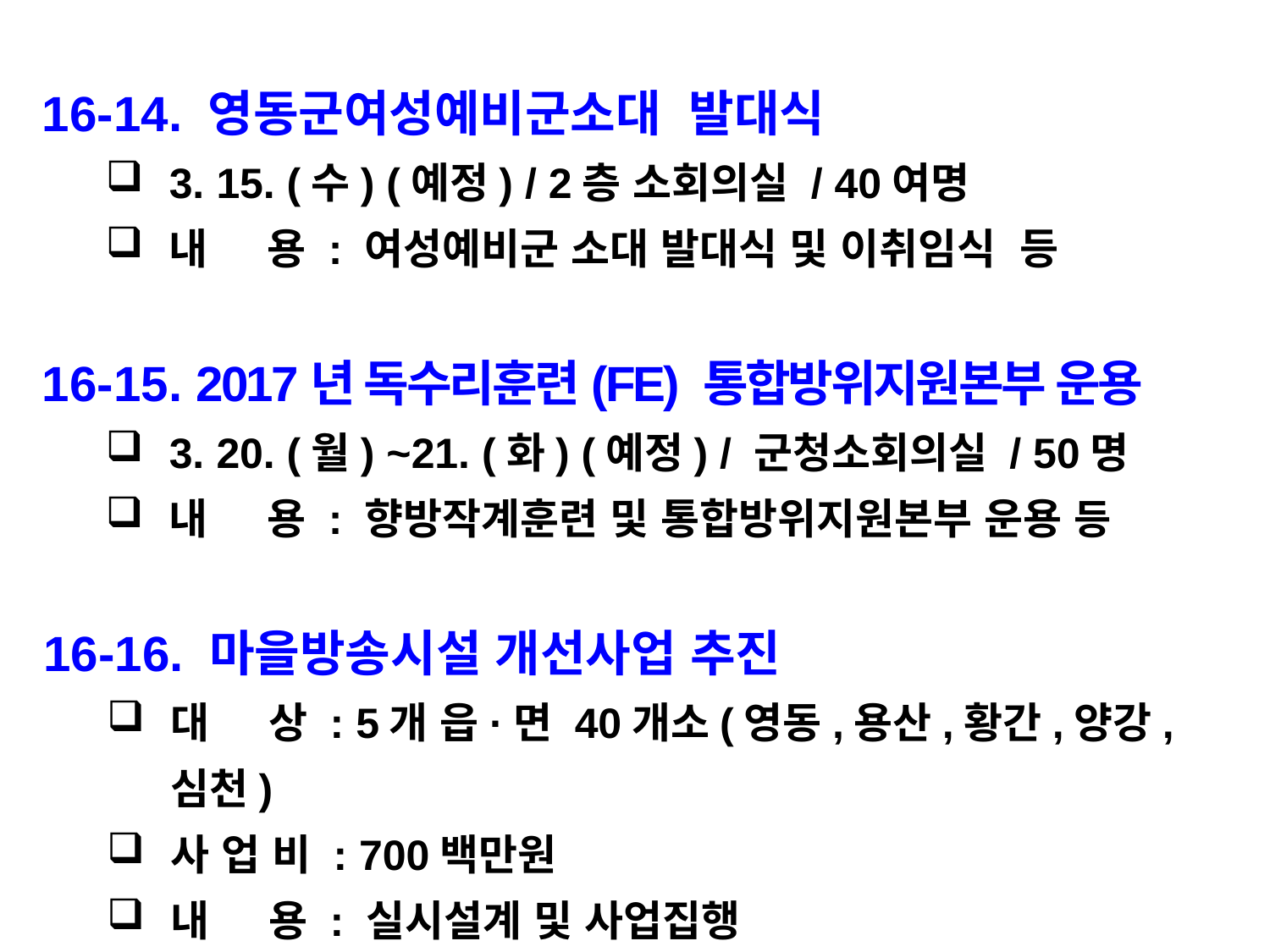

16-14. 영동군여성예비군소대  발대식
3. 15. (수) (예정) / 2층 소회의실 / 40여명
내     용 : 여성예비군 소대 발대식 및 이취임식  등
16-15. 2017년 독수리훈련(FE) 통합방위지원본부 운용
3. 20. (월) ~21. (화) (예정) / 군청소회의실 / 50명
내     용 : 향방작계훈련 및 통합방위지원본부 운용 등
16-16. 마을방송시설 개선사업 추진
대     상 : 5개 읍·면 40개소(영동,용산,황간,양강,심천)
사 업 비 : 700백만원
내     용 : 실시설계 및 사업집행